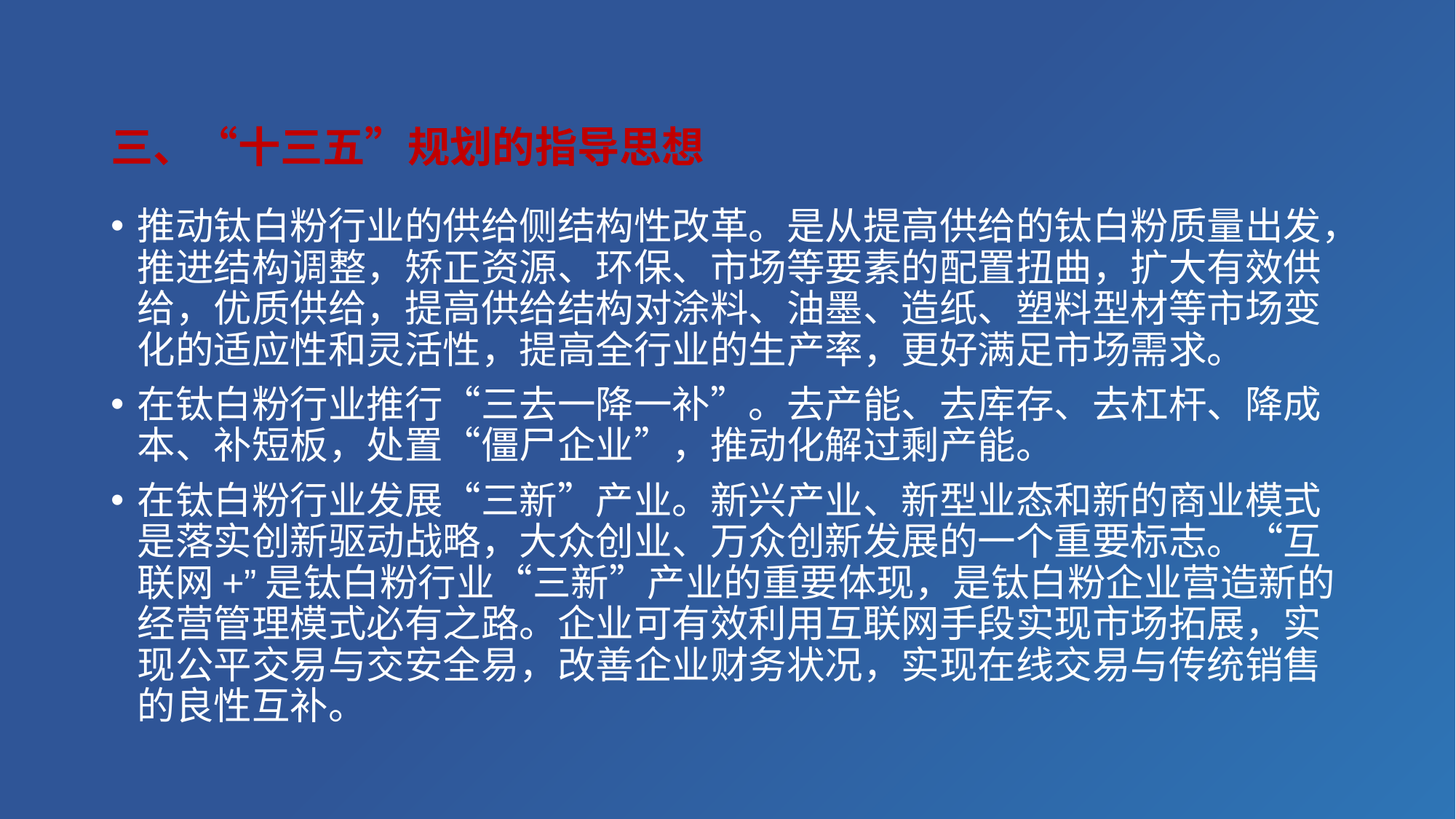

# 三、“十三五”规划的指导思想
推动钛白粉行业的供给侧结构性改革。是从提高供给的钛白粉质量出发，推进结构调整，矫正资源、环保、市场等要素的配置扭曲，扩大有效供给，优质供给，提高供给结构对涂料、油墨、造纸、塑料型材等市场变化的适应性和灵活性，提高全行业的生产率，更好满足市场需求。
在钛白粉行业推行“三去一降一补”。去产能、去库存、去杠杆、降成本、补短板，处置“僵尸企业”，推动化解过剩产能。
在钛白粉行业发展“三新”产业。新兴产业、新型业态和新的商业模式是落实创新驱动战略，大众创业、万众创新发展的一个重要标志。“互联网+”是钛白粉行业“三新”产业的重要体现，是钛白粉企业营造新的经营管理模式必有之路。企业可有效利用互联网手段实现市场拓展，实现公平交易与交安全易，改善企业财务状况，实现在线交易与传统销售的良性互补。